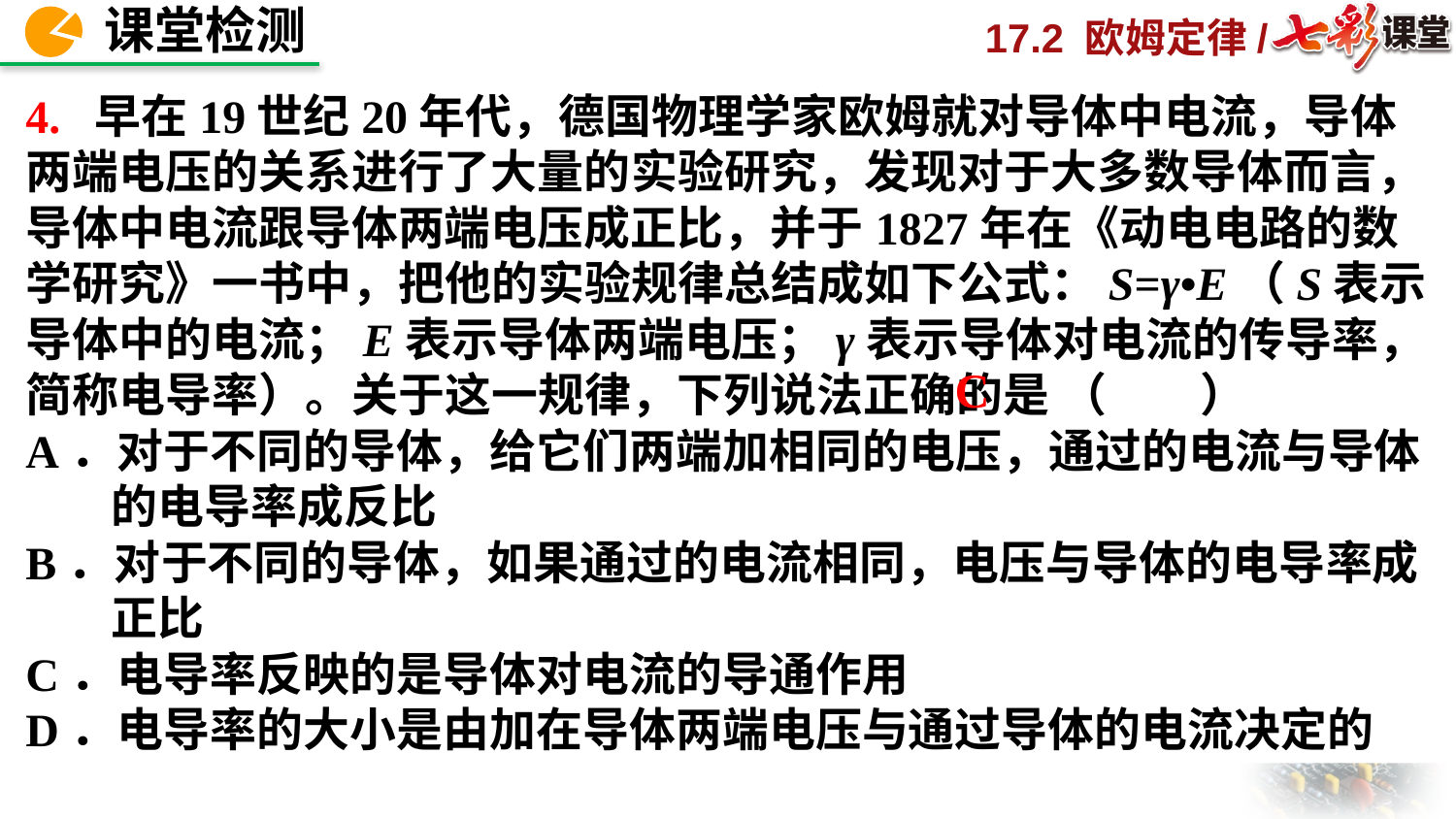

4.  早在19世纪20年代，德国物理学家欧姆就对导体中电流，导体两端电压的关系进行了大量的实验研究，发现对于大多数导体而言，导体中电流跟导体两端电压成正比，并于1827年在《动电电路的数学研究》一书中，把他的实验规律总结成如下公式：S=γ•E（S表示导体中的电流；E表示导体两端电压；γ表示导体对电流的传导率，简称电导率）。关于这一规律，下列说法正确的是 （　　）
A．对于不同的导体，给它们两端加相同的电压，通过的电流与导体
       的电导率成反比
B．对于不同的导体，如果通过的电流相同，电压与导体的电导率成
       正比
C．电导率反映的是导体对电流的导通作用
D．电导率的大小是由加在导体两端电压与通过导体的电流决定的
C